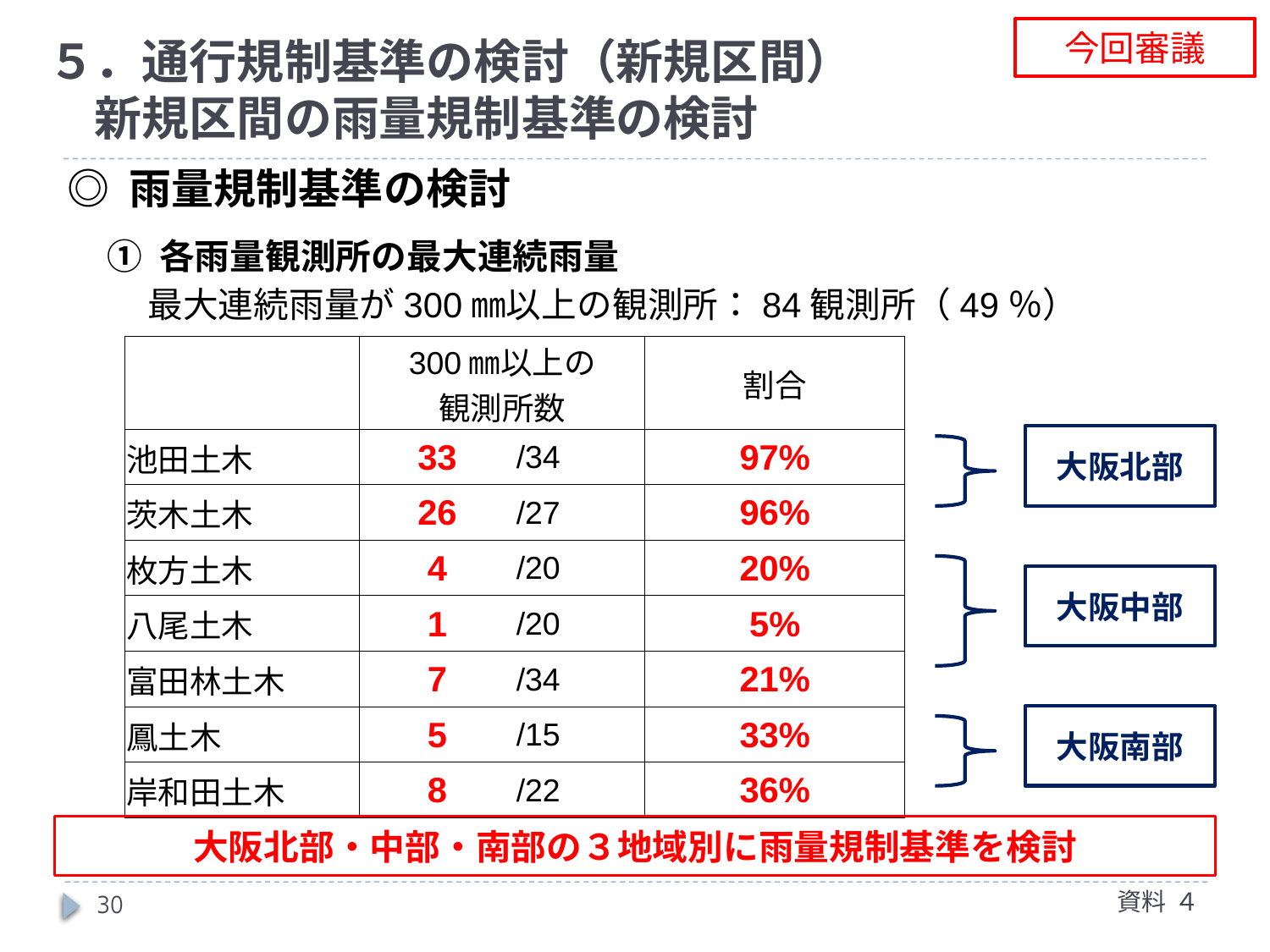

今回審議
# ５．通行規制基準の検討（新規区間） 　新規区間の雨量規制基準の検討
◎ 雨量規制基準の検討
① 各雨量観測所の最大連続雨量
最大連続雨量が300㎜以上の観測所：84観測所（49％）
|  | 300㎜以上の 観測所数 |  | 割合 |
| --- | --- | --- | --- |
| 池田土木 | 33 | /34 | 97% |
| 茨木土木 | 26 | /27 | 96% |
| 枚方土木 | 4 | /20 | 20% |
| 八尾土木 | 1 | /20 | 5% |
| 富田林土木 | 7 | /34 | 21% |
| 鳳土木 | 5 | /15 | 33% |
| 岸和田土木 | 8 | /22 | 36% |
大阪北部

大阪中部
大阪南部

大阪北部・中部・南部の３地域別に雨量規制基準を検討
資料 ４
30